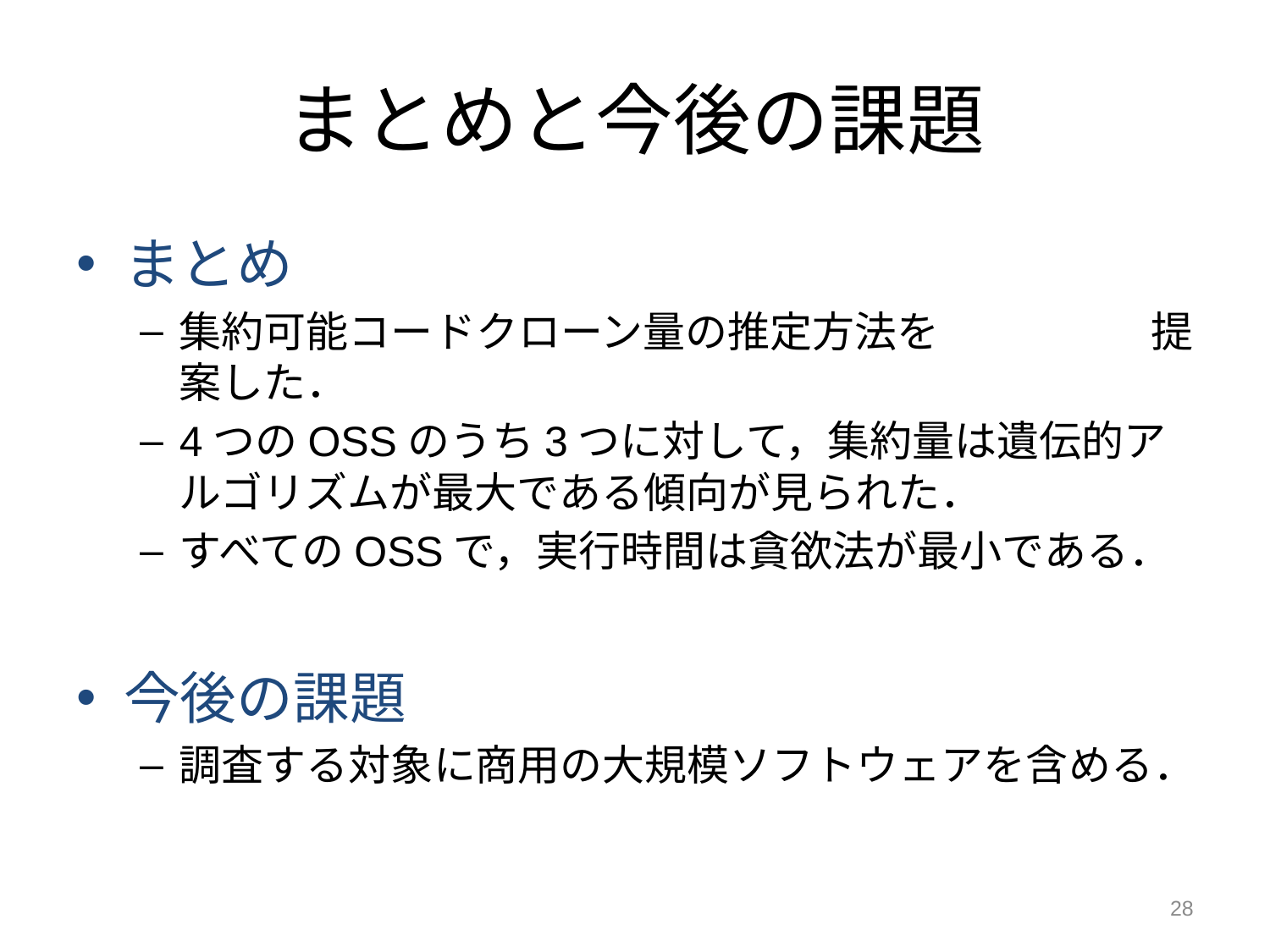

# まとめと今後の課題
まとめ
集約可能コードクローン量の推定方法を　　　　　提案した．
4つのOSSのうち3つに対して，集約量は遺伝的アルゴリズムが最大である傾向が見られた．
すべてのOSSで，実行時間は貪欲法が最小である．

今後の課題
調査する対象に商用の大規模ソフトウェアを含める．

28